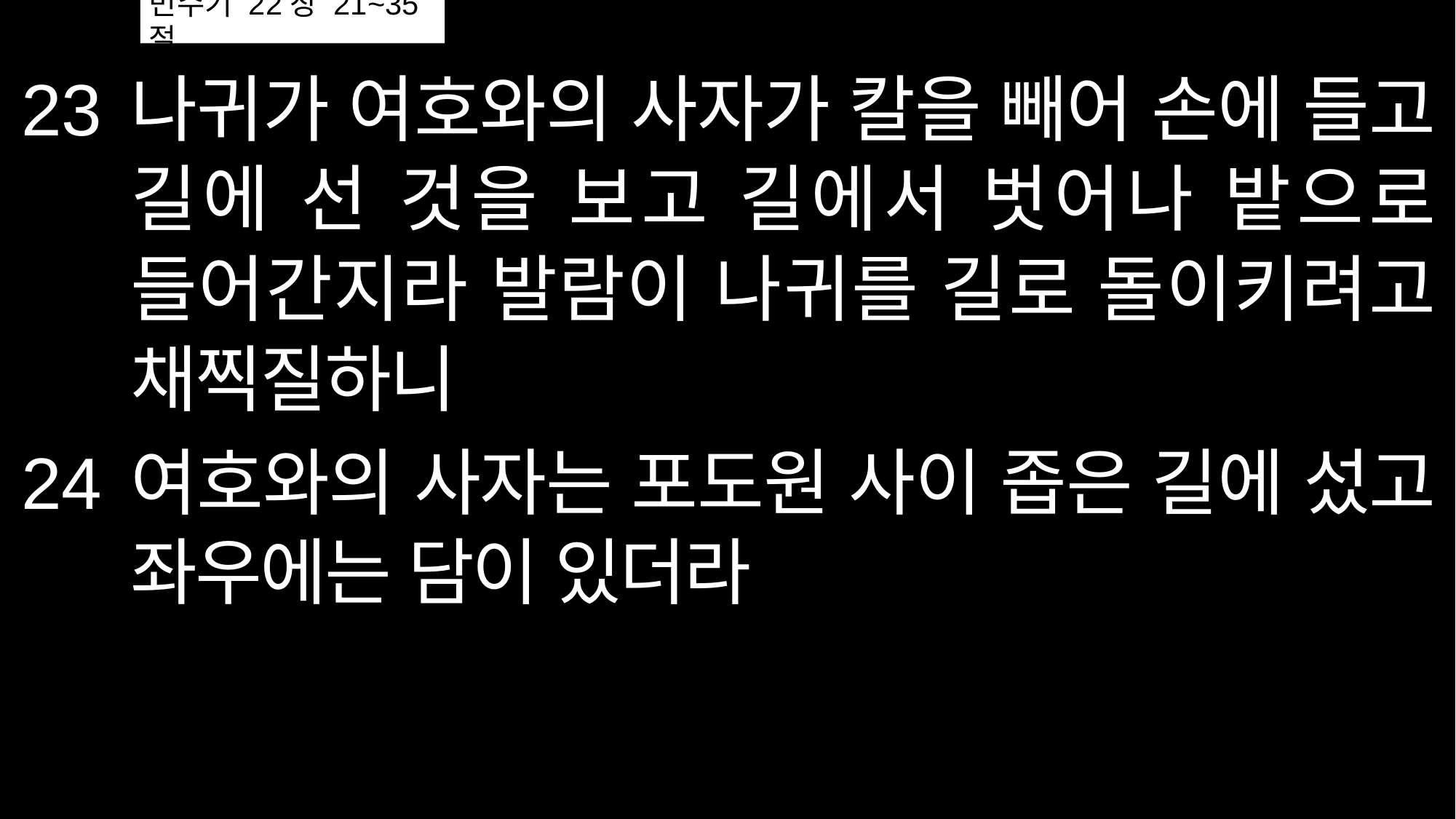

# 민수기 22장 21~35절
나귀가 여호와의 사자가 칼을 빼어 손에 들고 길에 선 것을 보고 길에서 벗어나 밭으로 들어간지라 발람이 나귀를 길로 돌이키려고 채찍질하니
여호와의 사자는 포도원 사이 좁은 길에 섰고 좌우에는 담이 있더라